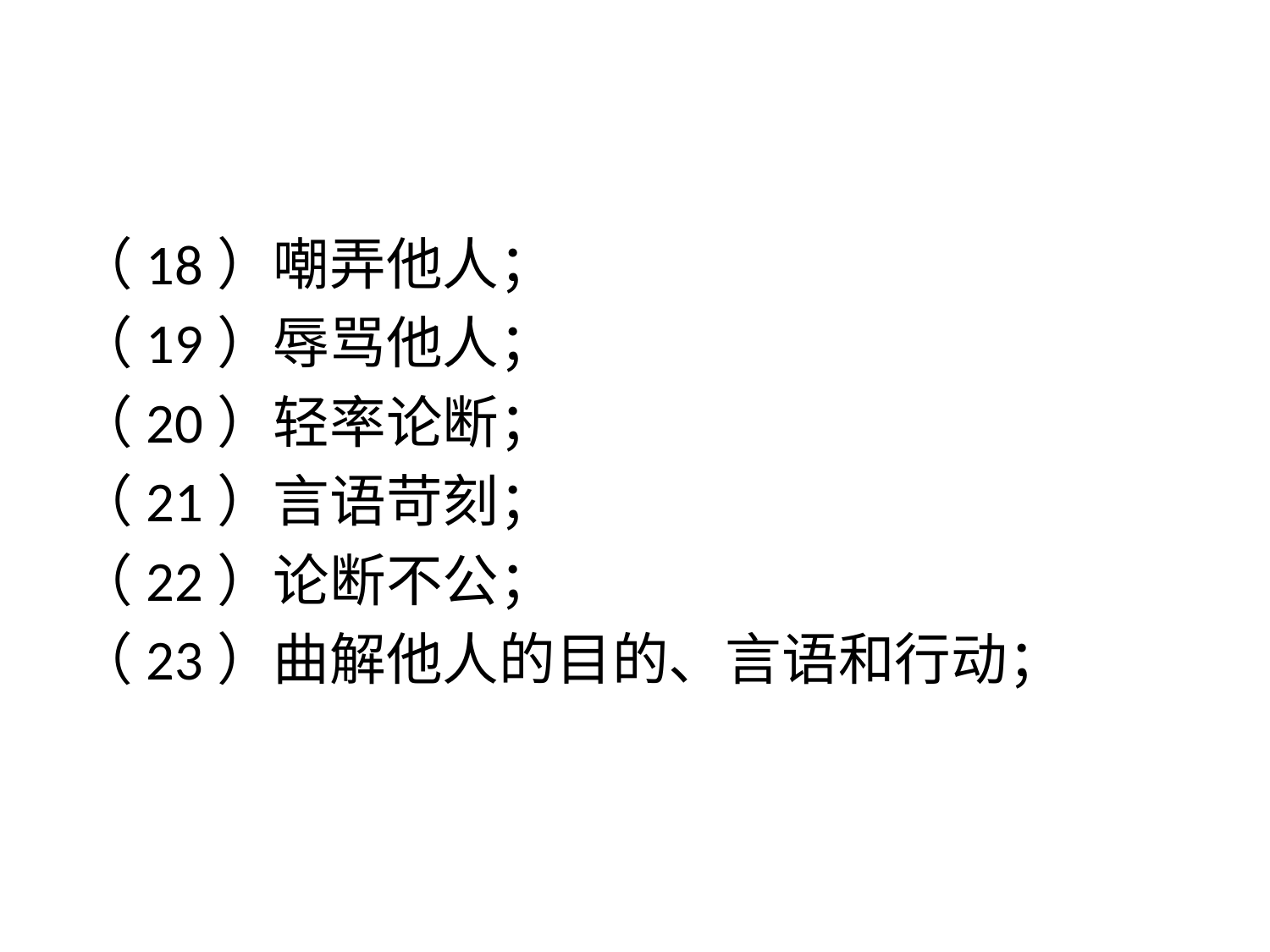

#
（18）嘲弄他人；
（19）辱骂他人；
（20）轻率论断；
（21）言语苛刻；
（22）论断不公；
（23）曲解他人的目的、言语和行动；